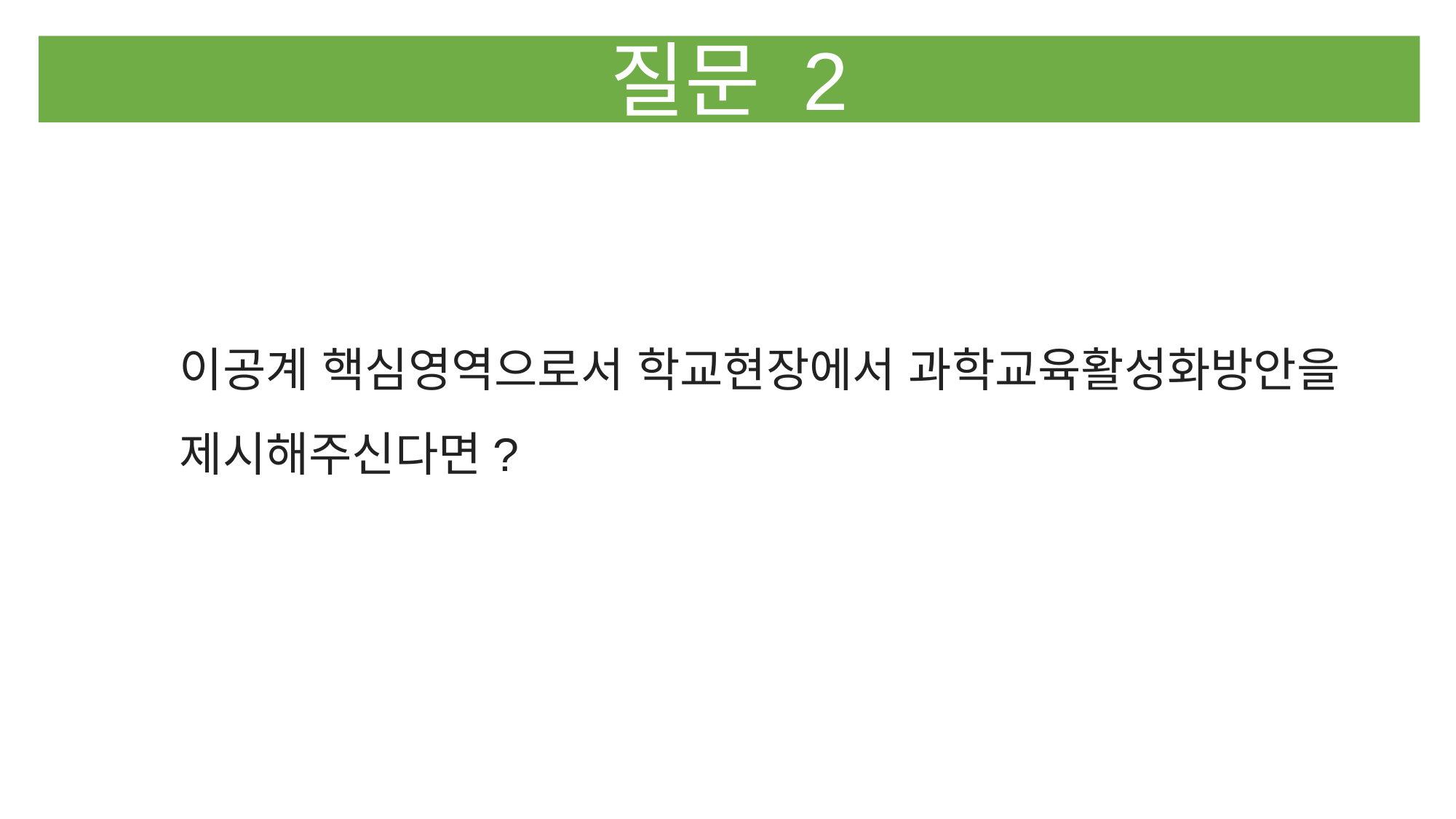

질문 2
이공계 핵심영역으로서 학교현장에서 과학교육활성화방안을 제시해주신다면?